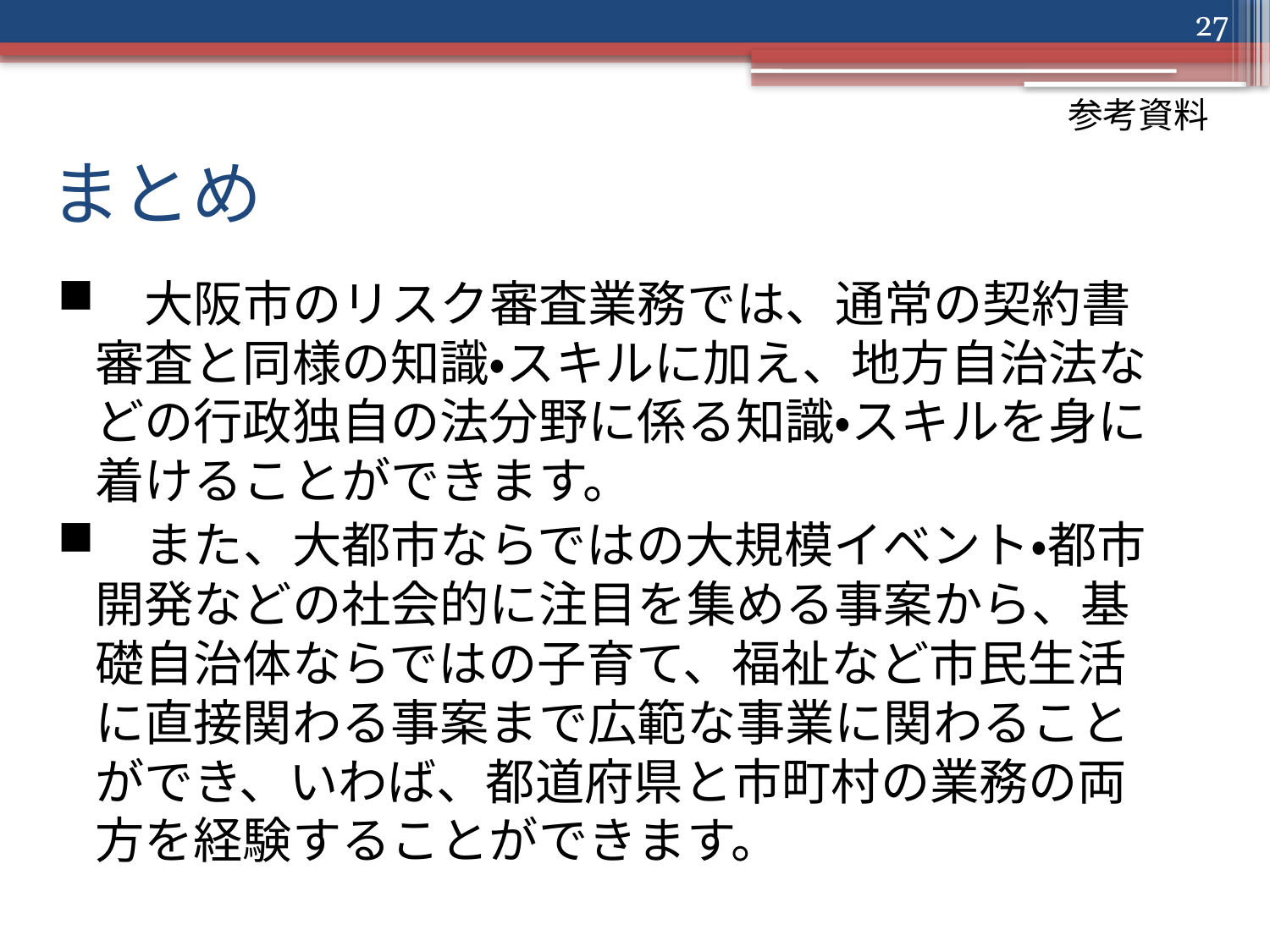

27
参考資料
# まとめ
　大阪市のリスク審査業務では、通常の契約書審査と同様の知識・スキルに加え、地方自治法などの行政独自の法分野に係る知識・スキルを身に着けることができます。
　また、大都市ならではの大規模イベント・都市開発などの社会的に注目を集める事案から、基礎自治体ならではの子育て、福祉など市民生活に直接関わる事案まで広範な事業に関わることができ、いわば、都道府県と市町村の業務の両方を経験することができます。